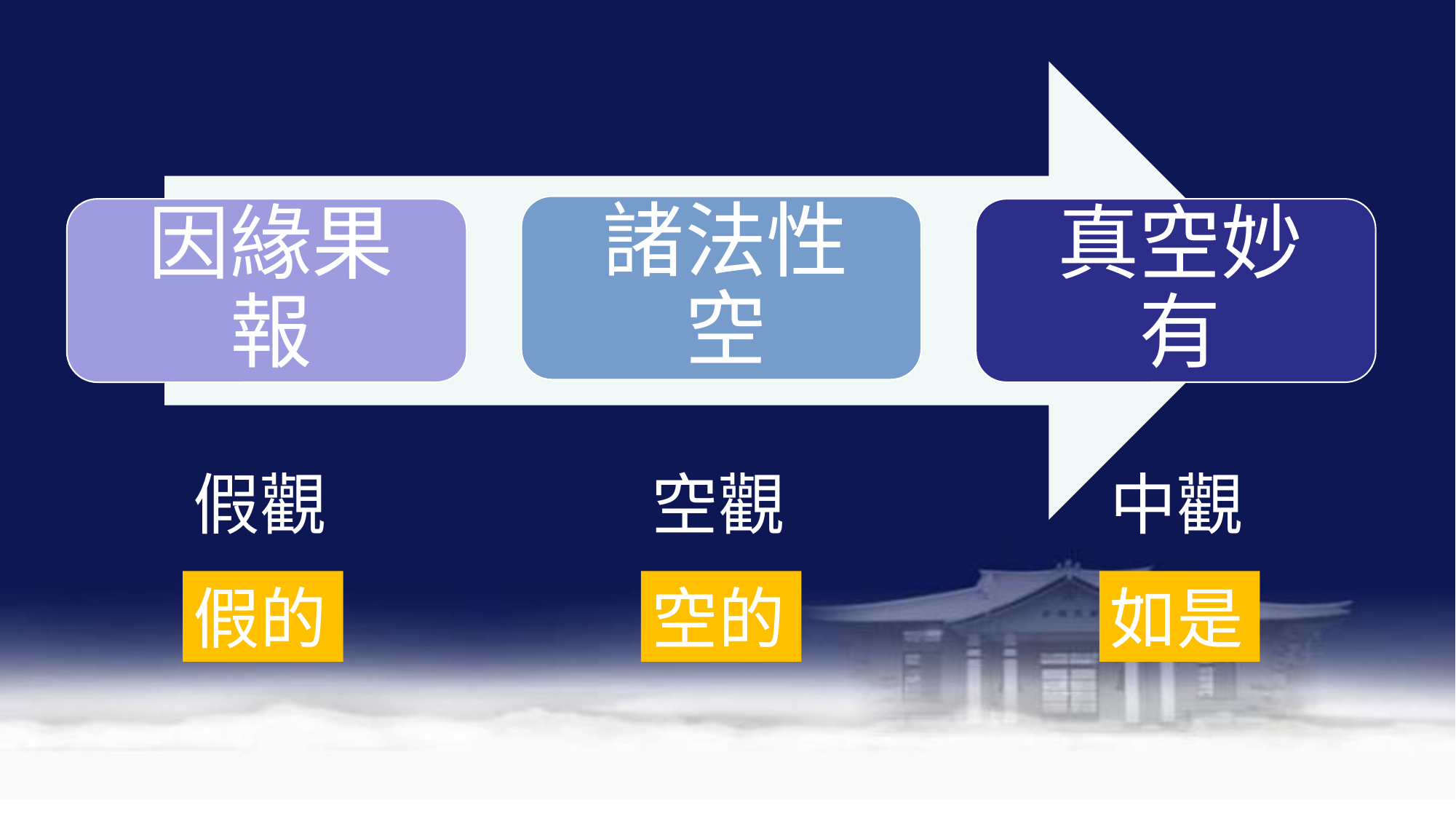

因緣果報
諸法性空
真空妙有
假觀
空觀
中觀
假的
空的
如是